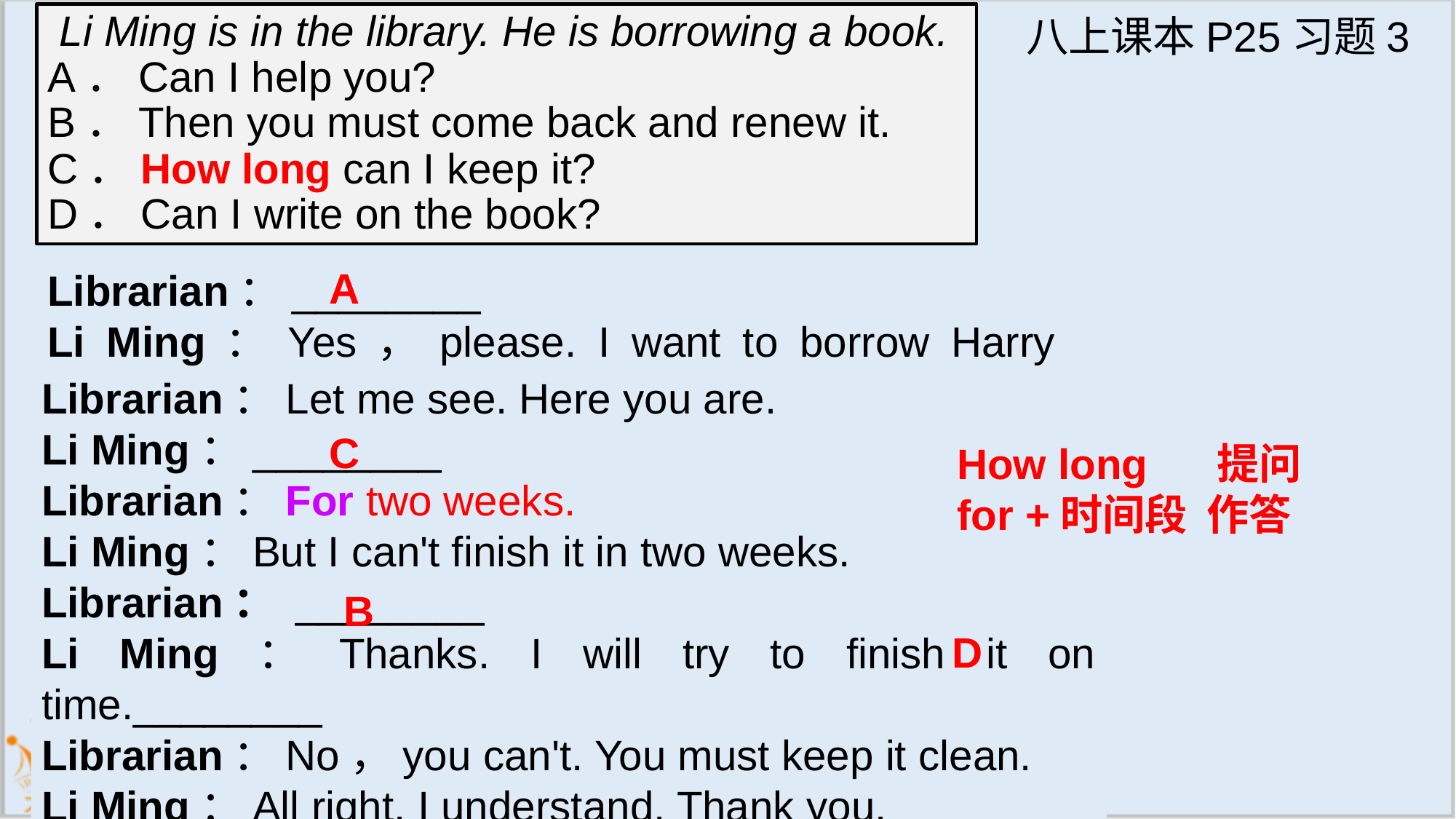

Li Ming is in the library. He is borrowing a book.
A．Can I help you?
B．Then you must come back and renew it.
C．How long can I keep it?
D．Can I write on the book?
八上课本P25习题3
A
Librarian：________
Li Ming：Yes，please. I want to borrow Harry Potter.
Librarian：Let me see. Here you are.
Li Ming：________
Librarian：For two weeks.
Li Ming：But I can't finish it in two weeks.
Librarian： ________
Li Ming：Thanks. I will try to finish it on time.________
Librarian：No，you can't. You must keep it clean.
Li Ming：All right. I understand. Thank you.
C
    How long     提问
    for +时间段  作答
B
D